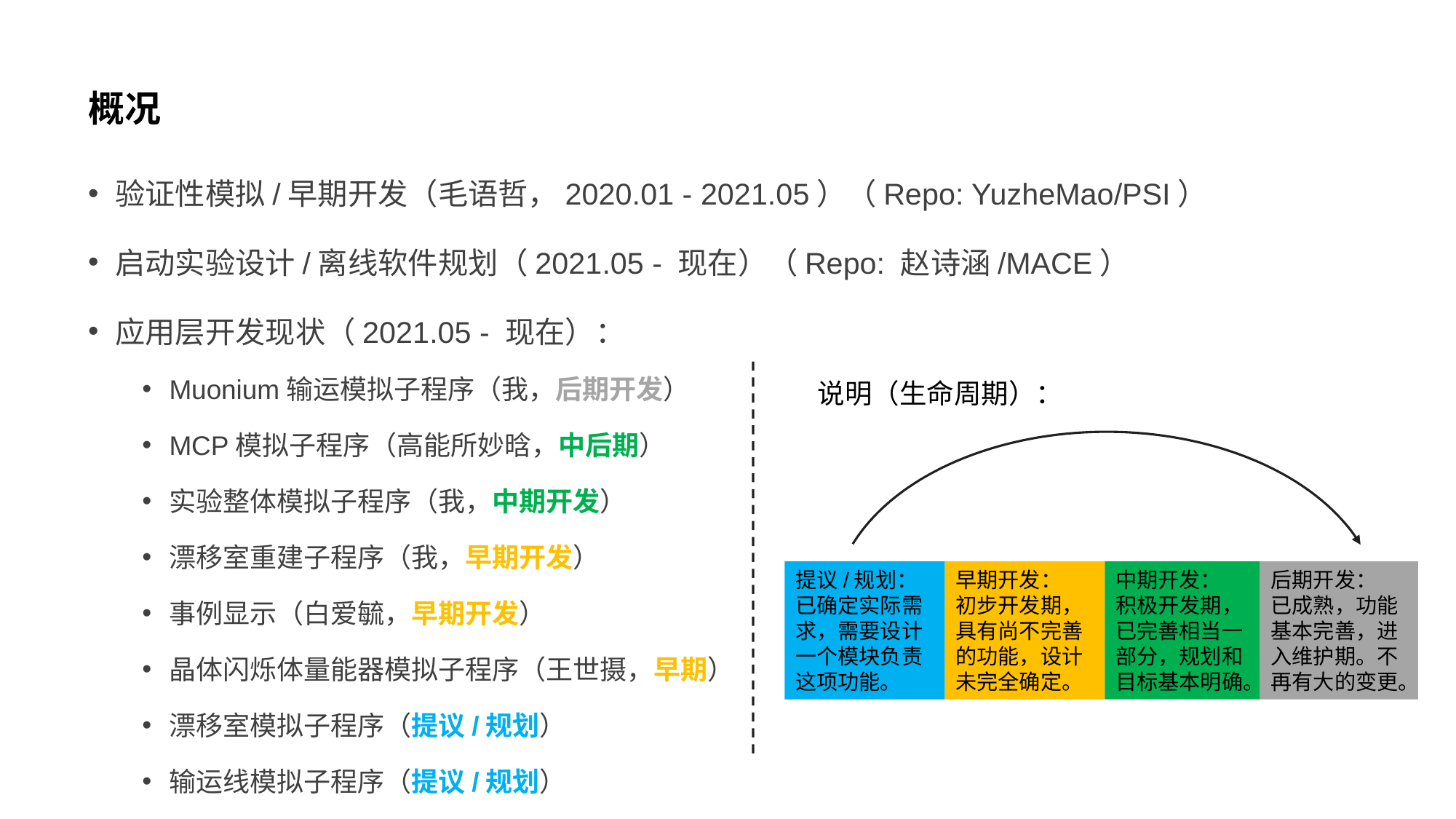

# 概况
验证性模拟/早期开发（毛语哲，2020.01 - 2021.05）（Repo: YuzheMao/PSI）
启动实验设计/离线软件规划（2021.05 - 现在）（Repo: 赵诗涵/MACE）
应用层开发现状（2021.05 - 现在）：
Muonium输运模拟子程序（我，后期开发）
MCP模拟子程序（高能所妙晗，中后期）
实验整体模拟子程序（我，中期开发）
漂移室重建子程序（我，早期开发）
事例显示（白爱毓，早期开发）
晶体闪烁体量能器模拟子程序（王世摄，早期）
漂移室模拟子程序（提议/规划）
输运线模拟子程序（提议/规划）
说明（生命周期）：

提议/规划：
已确定实际需求，需要设计一个模块负责这项功能。
早期开发：
初步开发期，具有尚不完善的功能，设计未完全确定。
中期开发：
积极开发期，已完善相当一部分，规划和目标基本明确。
后期开发：
已成熟，功能基本完善，进入维护期。不再有大的变更。
4